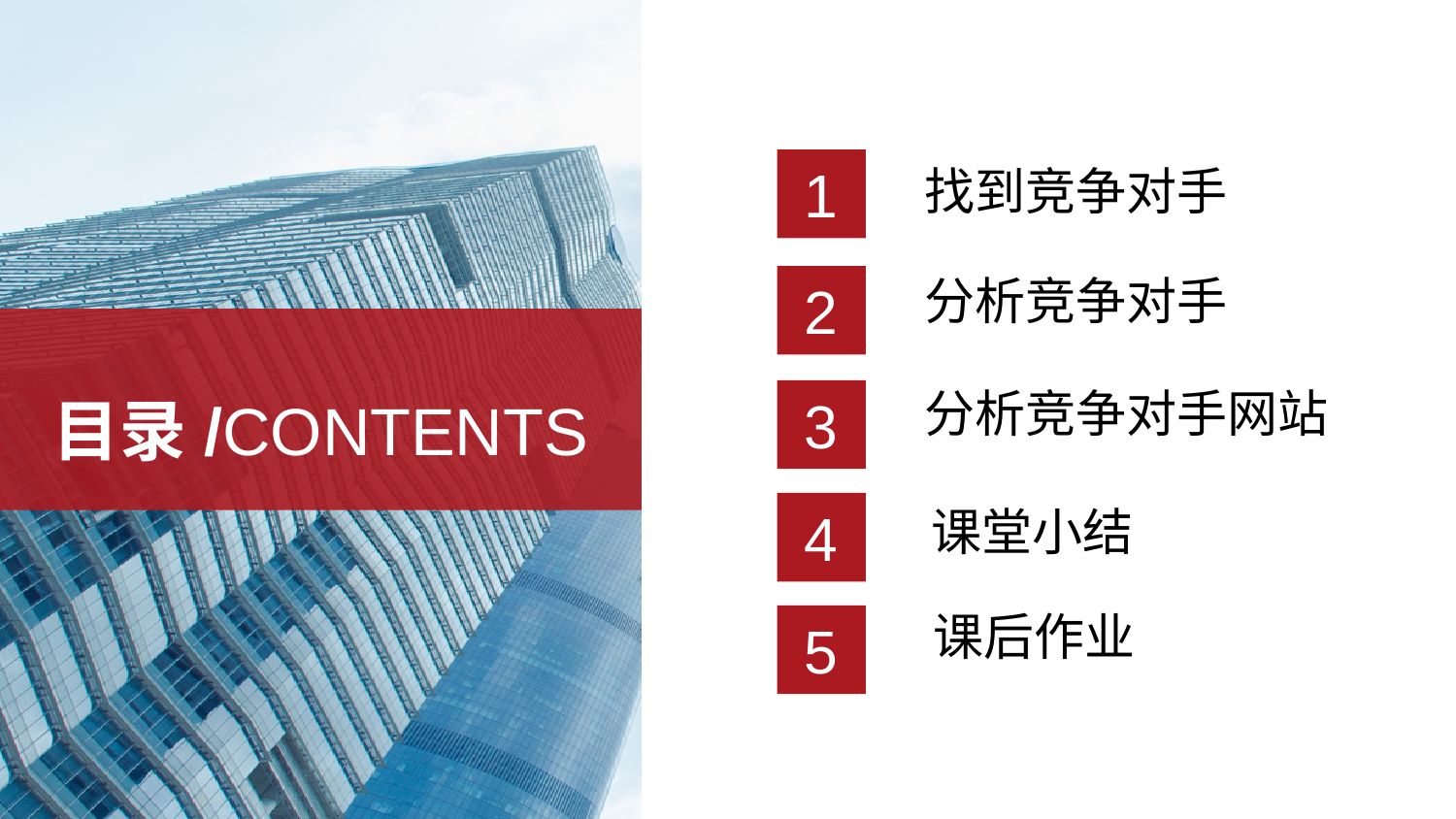

1
找到竞争对手
2
分析竞争对手

目录/CONTENTS
3
分析竞争对手网站
4
课堂小结
5
课后作业